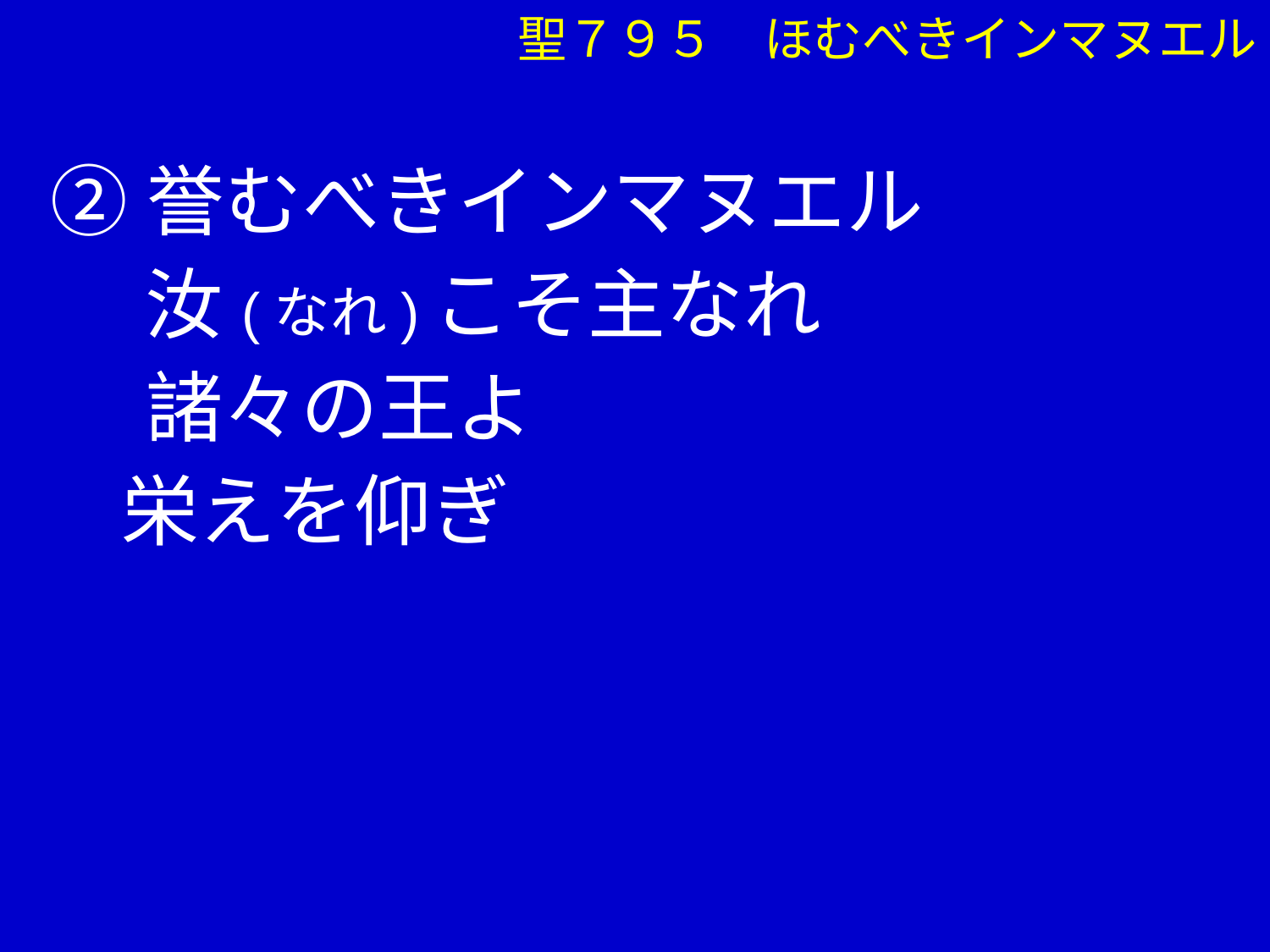

聖７９５　ほむべきインマヌエル

②誉むべきインマヌエル
　 汝(なれ)こそ主なれ
　 諸々の王よ
   栄えを仰ぎ